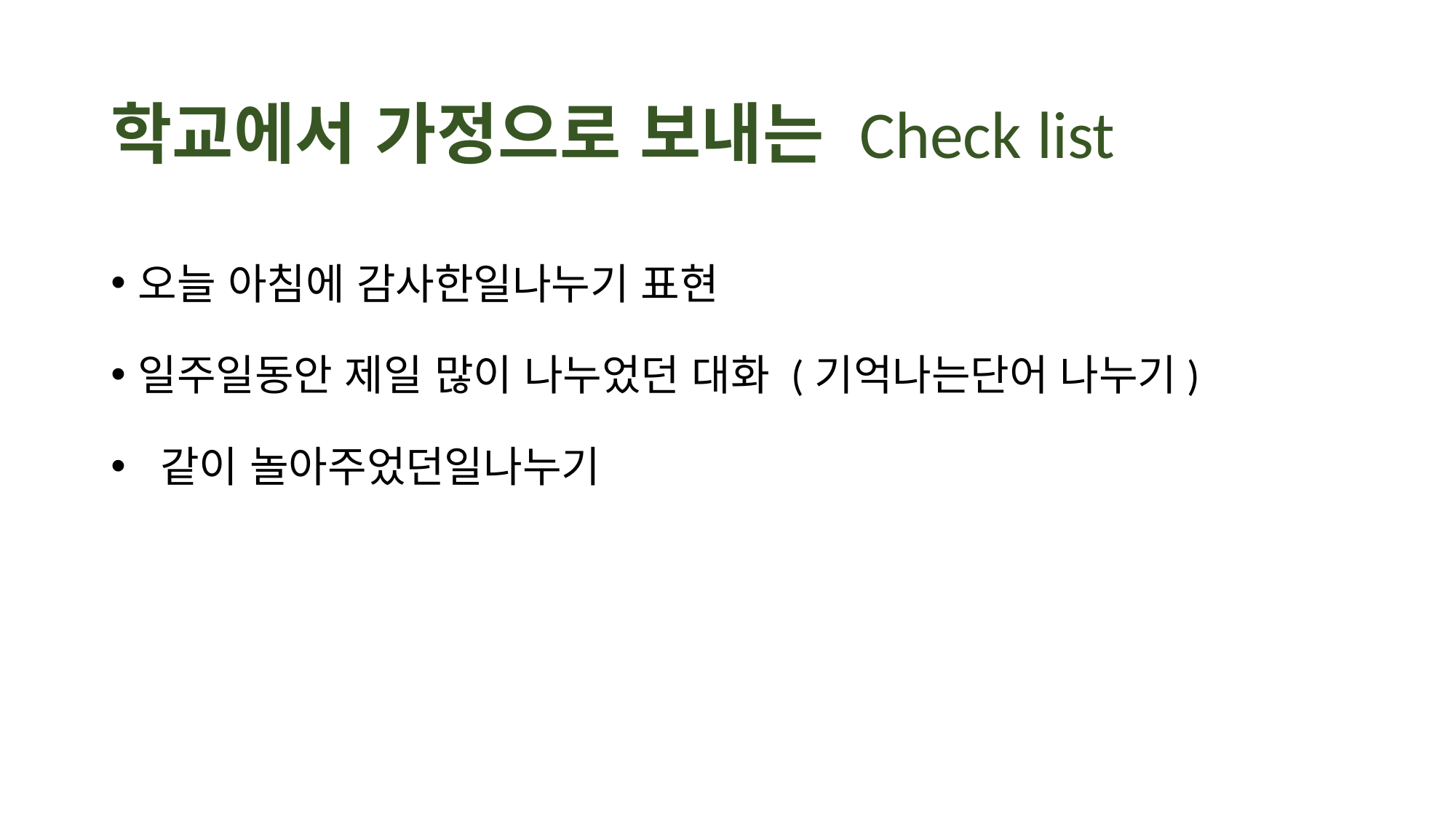

# 학교에서 가정으로 보내는 Check list
오늘 아침에 감사한일나누기 표현
일주일동안 제일 많이 나누었던 대화 (기억나는단어 나누기)
 같이 놀아주었던일나누기